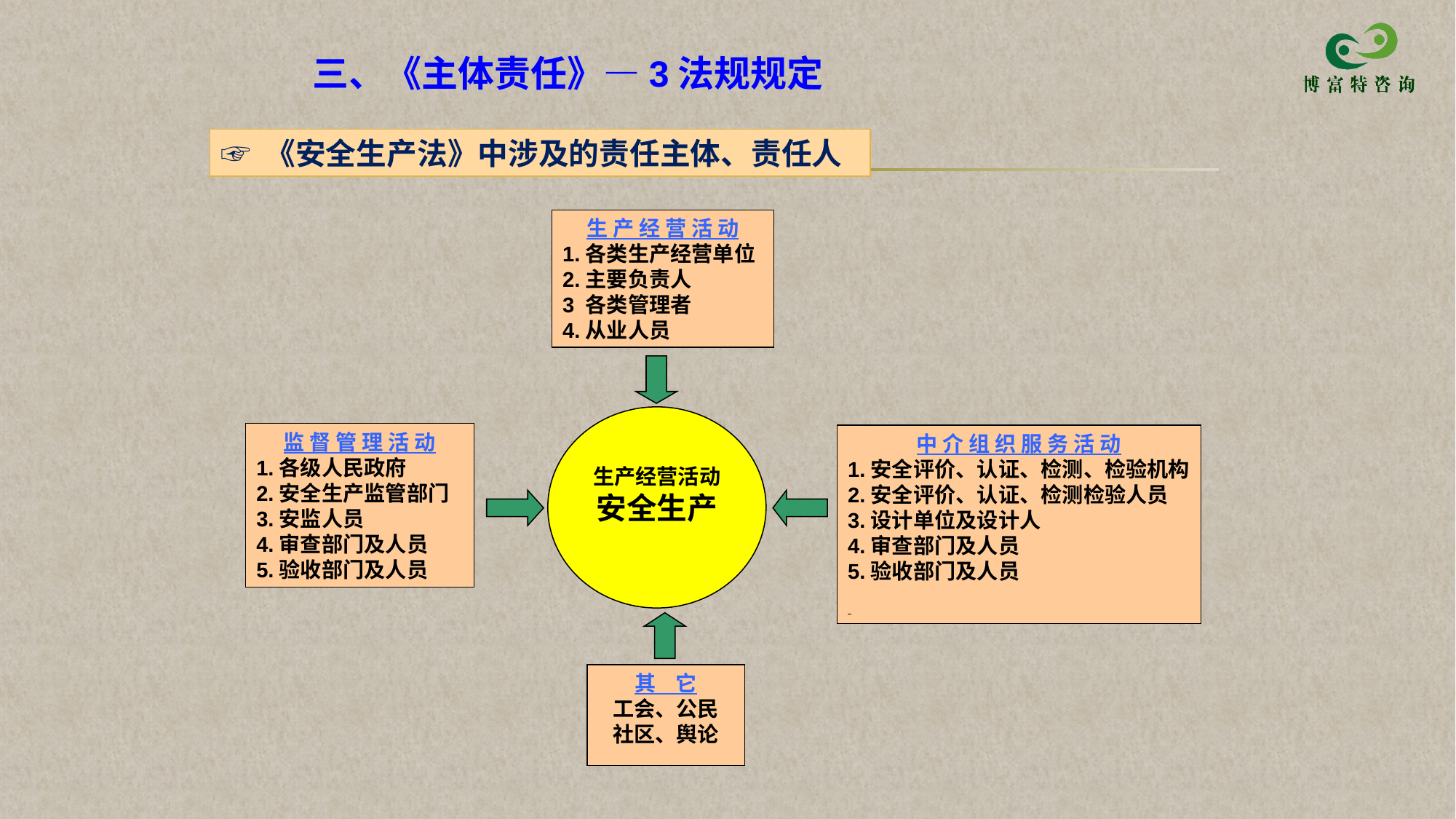

三、《主体责任》—3法规规定

☞ 《安全生产法》中涉及的责任主体、责任人

生 产 经 营 活 动
1.各类生产经营单位
2.主要负责人
3 各类管理者
4.从业人员

生产经营活动安全生产

监 督 管 理 活 动
1.各级人民政府
2.安全生产监管部门
3.安监人员
4.审查部门及人员
5.验收部门及人员

中 介 组 织 服 务 活 动
1.安全评价、认证、检测、检验机构
2.安全评价、认证、检测检验人员
3.设计单位及设计人
4.审查部门及人员
5.验收部门及人员

其    它
工会、公民
社区、舆论